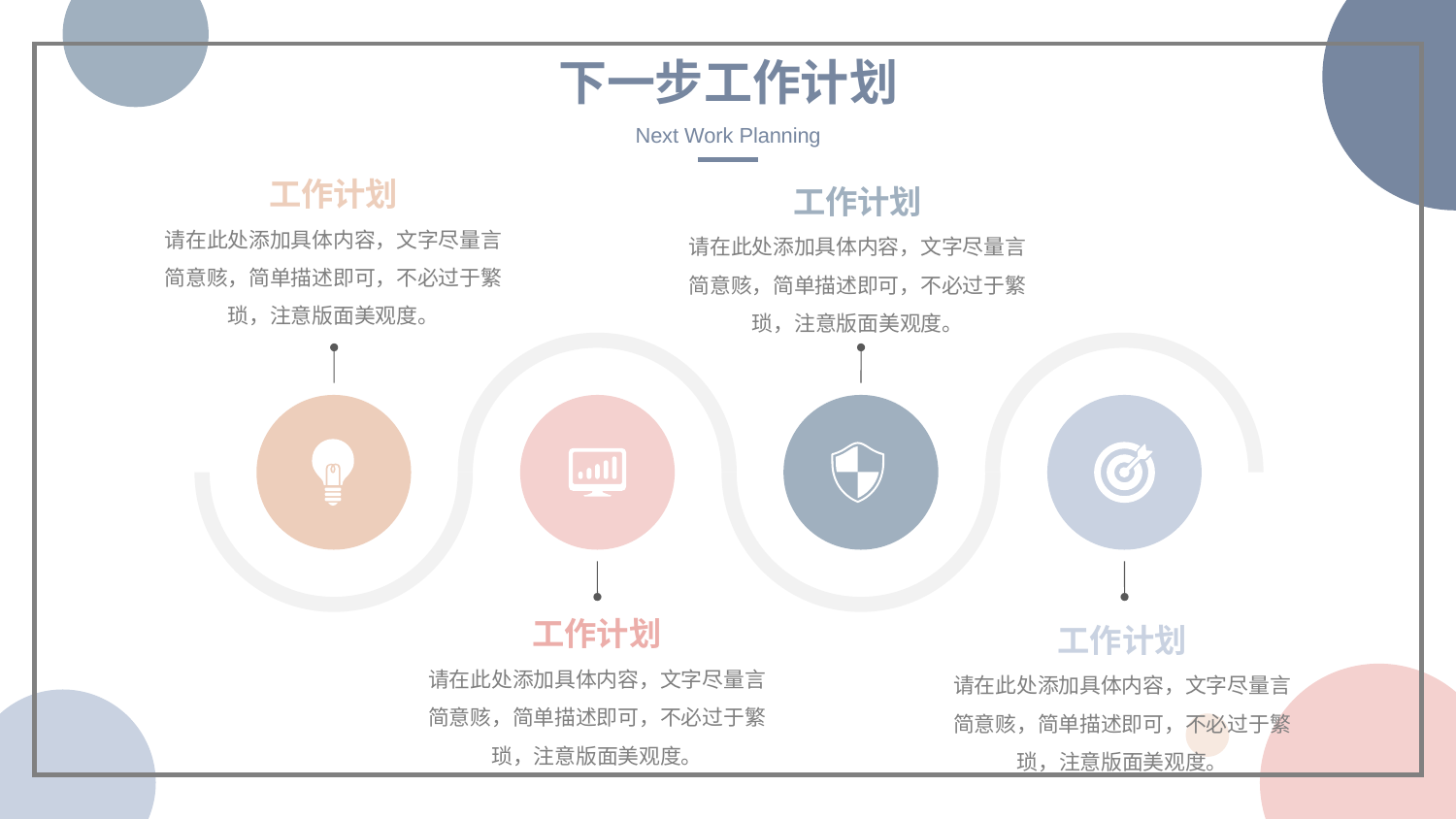

下一步工作计划
Next Work Planning
工作计划
工作计划
请在此处添加具体内容，文字尽量言简意赅，简单描述即可，不必过于繁琐，注意版面美观度。
请在此处添加具体内容，文字尽量言简意赅，简单描述即可，不必过于繁琐，注意版面美观度。

工作计划
工作计划
请在此处添加具体内容，文字尽量言简意赅，简单描述即可，不必过于繁琐，注意版面美观度。
请在此处添加具体内容，文字尽量言简意赅，简单描述即可，不必过于繁琐，注意版面美观度。